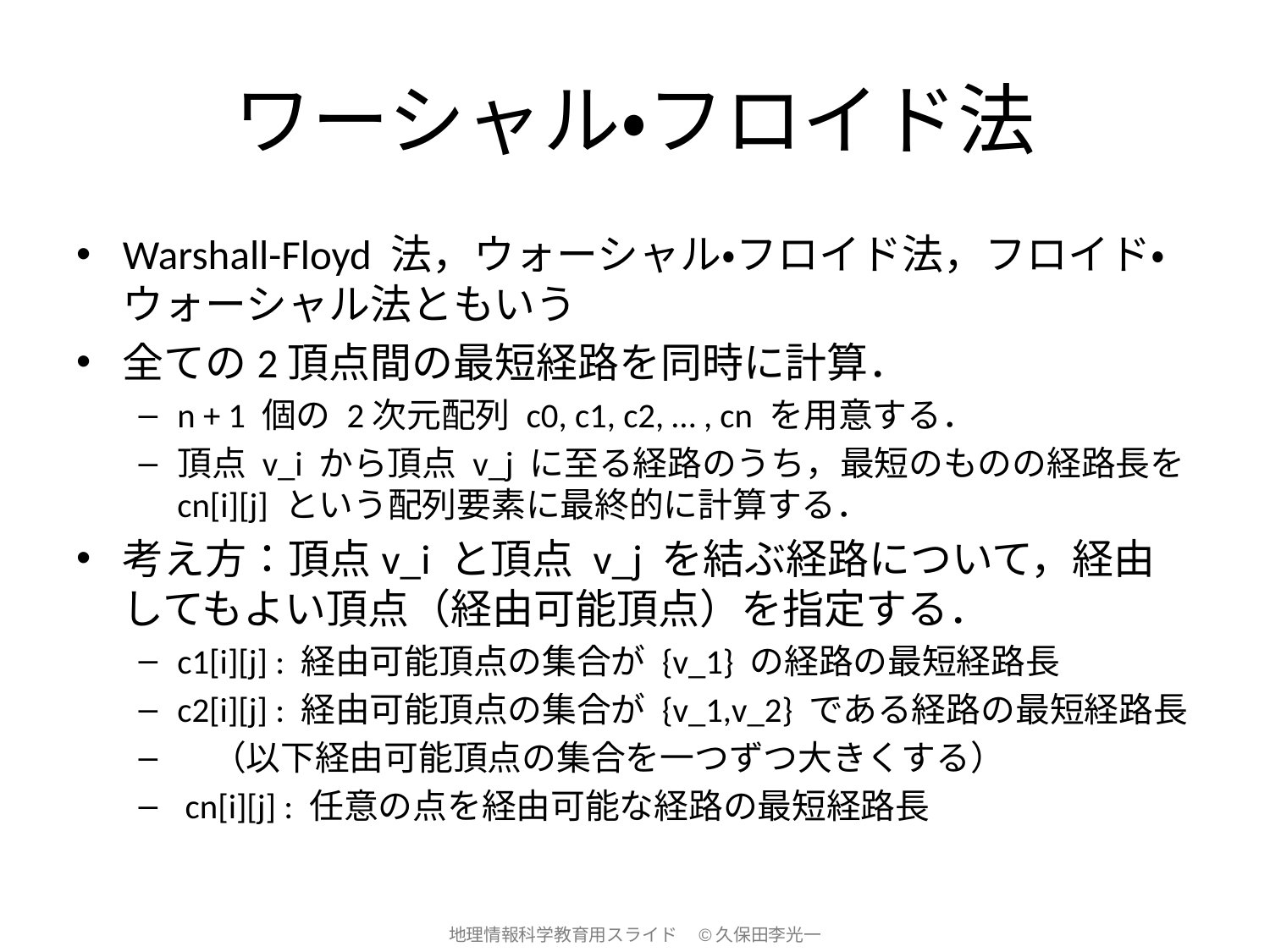

# ワーシャル・フロイド法
Warshall-Floyd 法，ウォーシャル・フロイド法，フロイド・ウォーシャル法ともいう
全ての2頂点間の最短経路を同時に計算．
n + 1 個の 2次元配列 c0, c1, c2, … , cn を用意する．
頂点 v_i から頂点 v_j に至る経路のうち，最短のものの経路長を cn[i][j] という配列要素に最終的に計算する．
考え方：頂点v_i と頂点 v_j を結ぶ経路について，経由してもよい頂点（経由可能頂点）を指定する．
c1[i][j] : 経由可能頂点の集合が {v_1} の経路の最短経路長
c2[i][j] : 経由可能頂点の集合が {v_1,v_2} である経路の最短経路長
　（以下経由可能頂点の集合を一つずつ大きくする）
 cn[i][j] : 任意の点を経由可能な経路の最短経路長